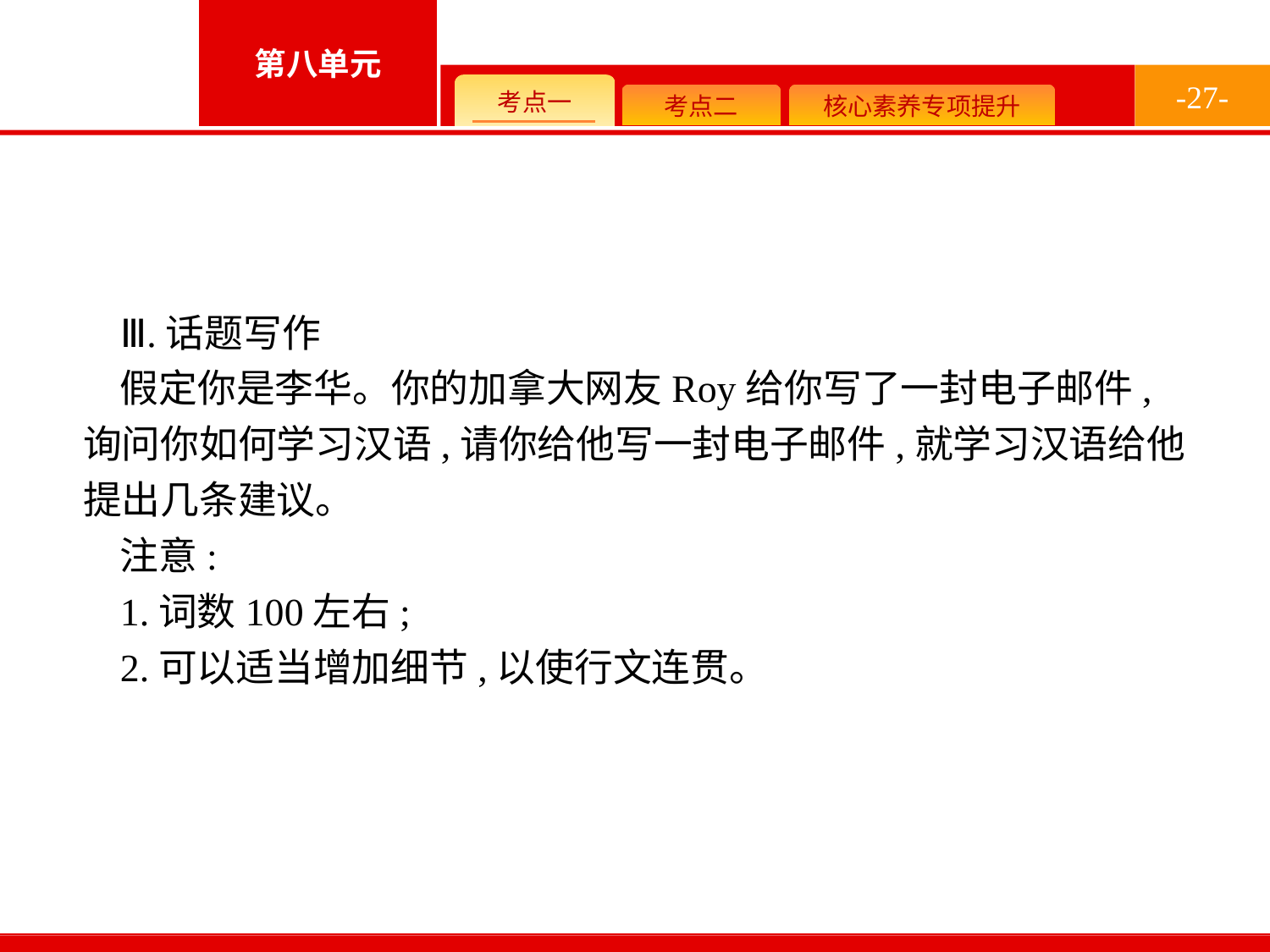

-27-
Ⅲ.话题写作
假定你是李华。你的加拿大网友Roy给你写了一封电子邮件,询问你如何学习汉语,请你给他写一封电子邮件,就学习汉语给他提出几条建议。
注意:
1.词数100左右;
2.可以适当增加细节,以使行文连贯。